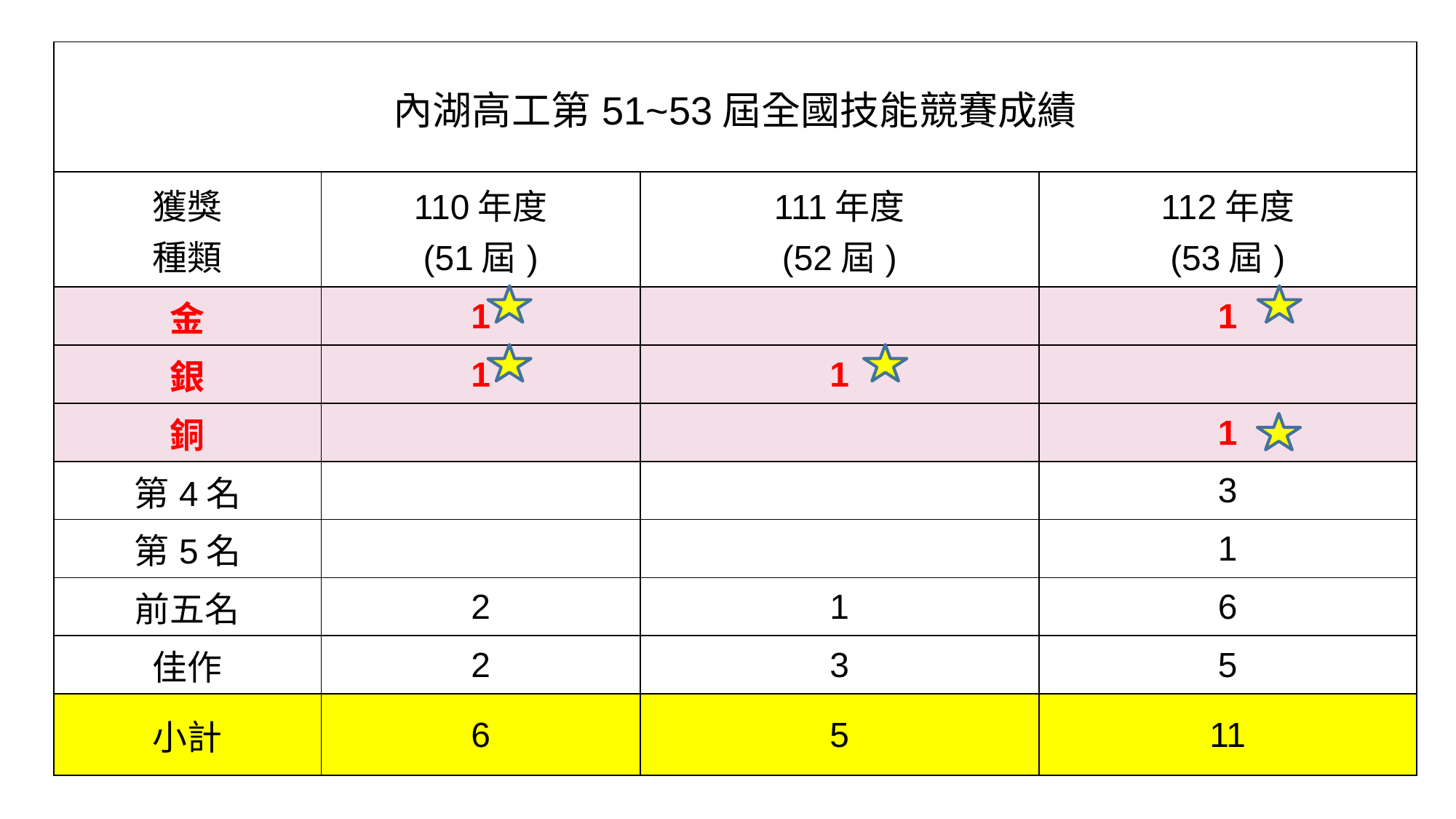

| 內湖高工第51~53屆全國技能競賽成績 |  |  |  |
| --- | --- | --- | --- |
| 獲獎 種類 | 110年度 (51屆) | 111年度 (52屆) | 112年度 (53屆) |
| 金 | 1 |  | 1 |
| 銀 | 1 | 1 |  |
| 銅 |  |  | 1 |
| 第4名 |  |  | 3 |
| 第5名 |  |  | 1 |
| 前五名 | 2 | 1 | 6 |
| 佳作 | 2 | 3 | 5 |
| 小計 | 6 | 5 | 11 |